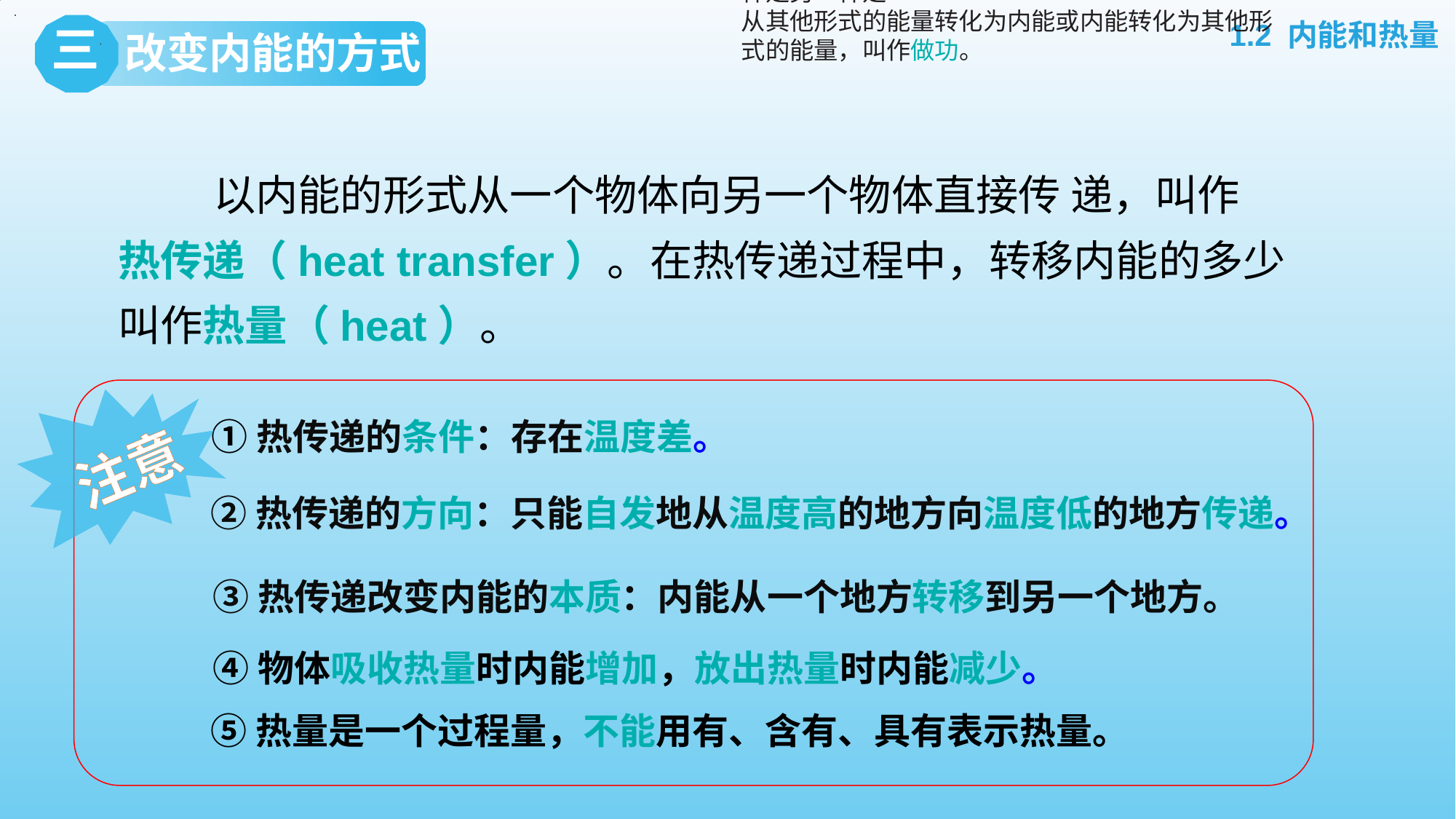

一
种是另一种是
从其他形式的能量转化为内能或内能转化为其他形
式的能量，叫作做功。

改变内能的方式
三
         以内能的形式从一个物体向另一个物体直接传 递，叫作
热传递（heat transfer）。在热传递过程中，转移内能的多少
叫作热量（heat）。

注意

①热传递的条件：存在温度差。
②热传递的方向：只能自发地从温度高的地方向温度低的地方传递。
③热传递改变内能的本质：内能从一个地方转移到另一个地方。
④物体吸收热量时内能增加，放出热量时内能减少。
⑤热量是一个过程量，不能用有、含有、具有表示热量。